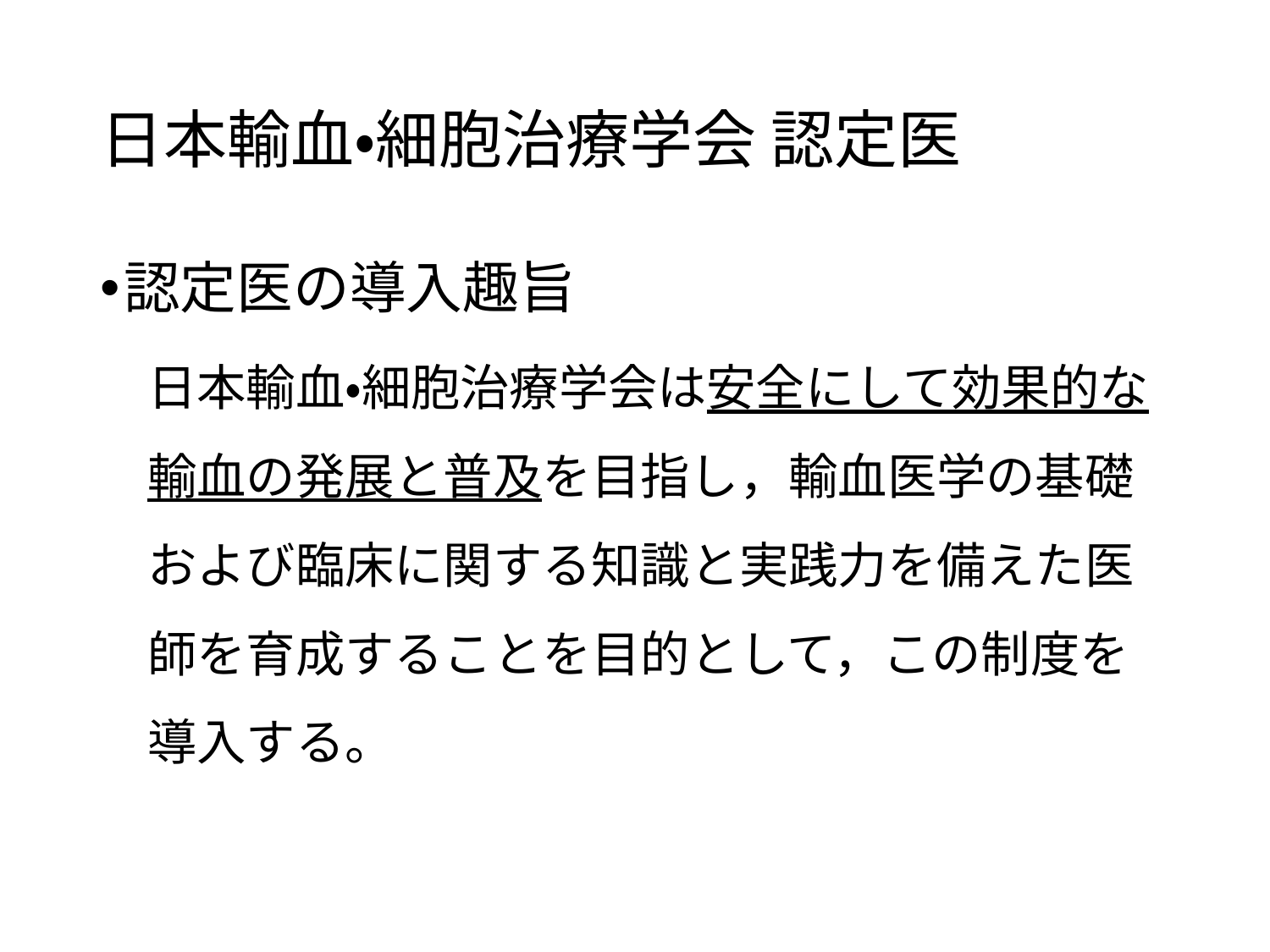

# 日本輸血・細胞治療学会 認定医
認定医の導入趣旨
日本輸血・細胞治療学会は安全にして効果的な輸血の発展と普及を目指し，輸血医学の基礎および臨床に関する知識と実践力を備えた医師を育成することを目的として，この制度を導入する。